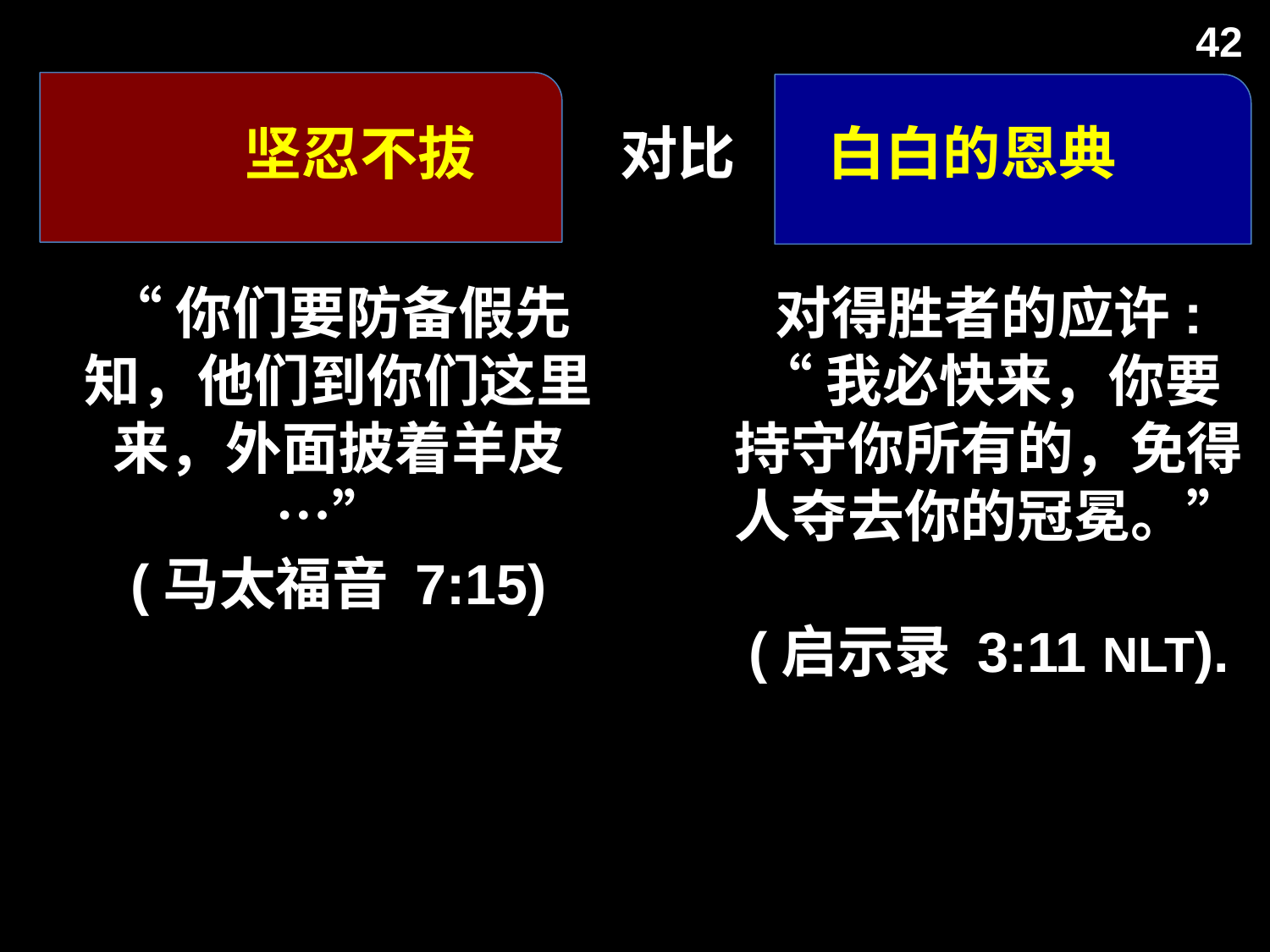

42

# 坚忍不拔           对比       白白的恩典
“你们要防备假先知，他们到你们这里来，外面披着羊皮…”
(马太福音 7:15)
对得胜者的应许:
“我必快来，你要持守你所有的，免得人夺去你的冠冕。”
(启示录 3:11 NLT).